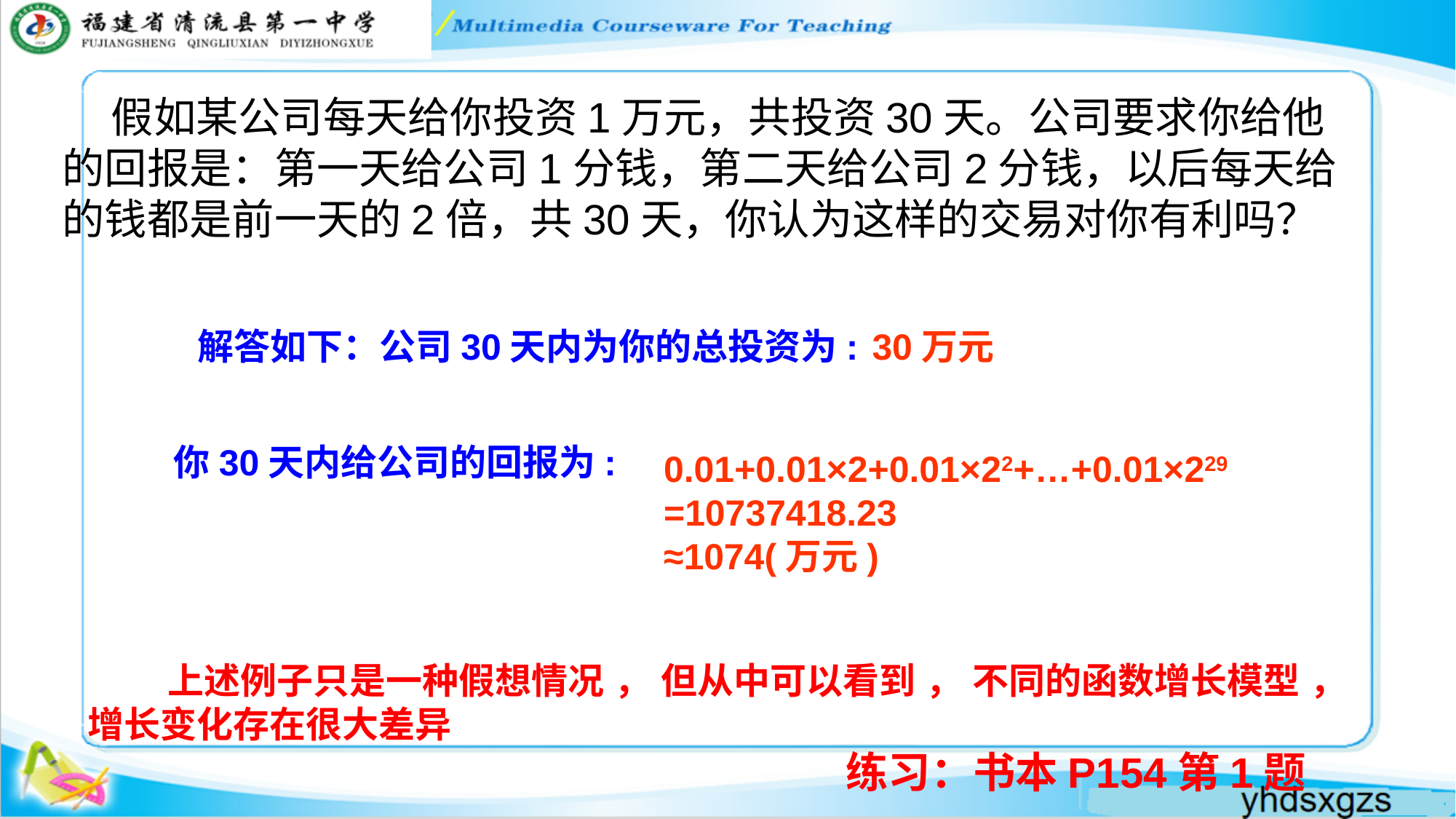

假如某公司每天给你投资1万元，共投资30天。公司要求你给他的回报是：第一天给公司1分钱，第二天给公司2分钱，以后每天给的钱都是前一天的2倍，共30天，你认为这样的交易对你有利吗？
解答如下：公司30天内为你的总投资为:
30万元
你30天内给公司的回报为:
0.01+0.01×2+0.01×22+…+0.01×229
=10737418.23
≈1074(万元)
        上述例子只是一种假想情况 ， 但从中可以看到 ， 不同的函数增长模型 ， 增长变化存在很大差异
练习：书本P154第1题